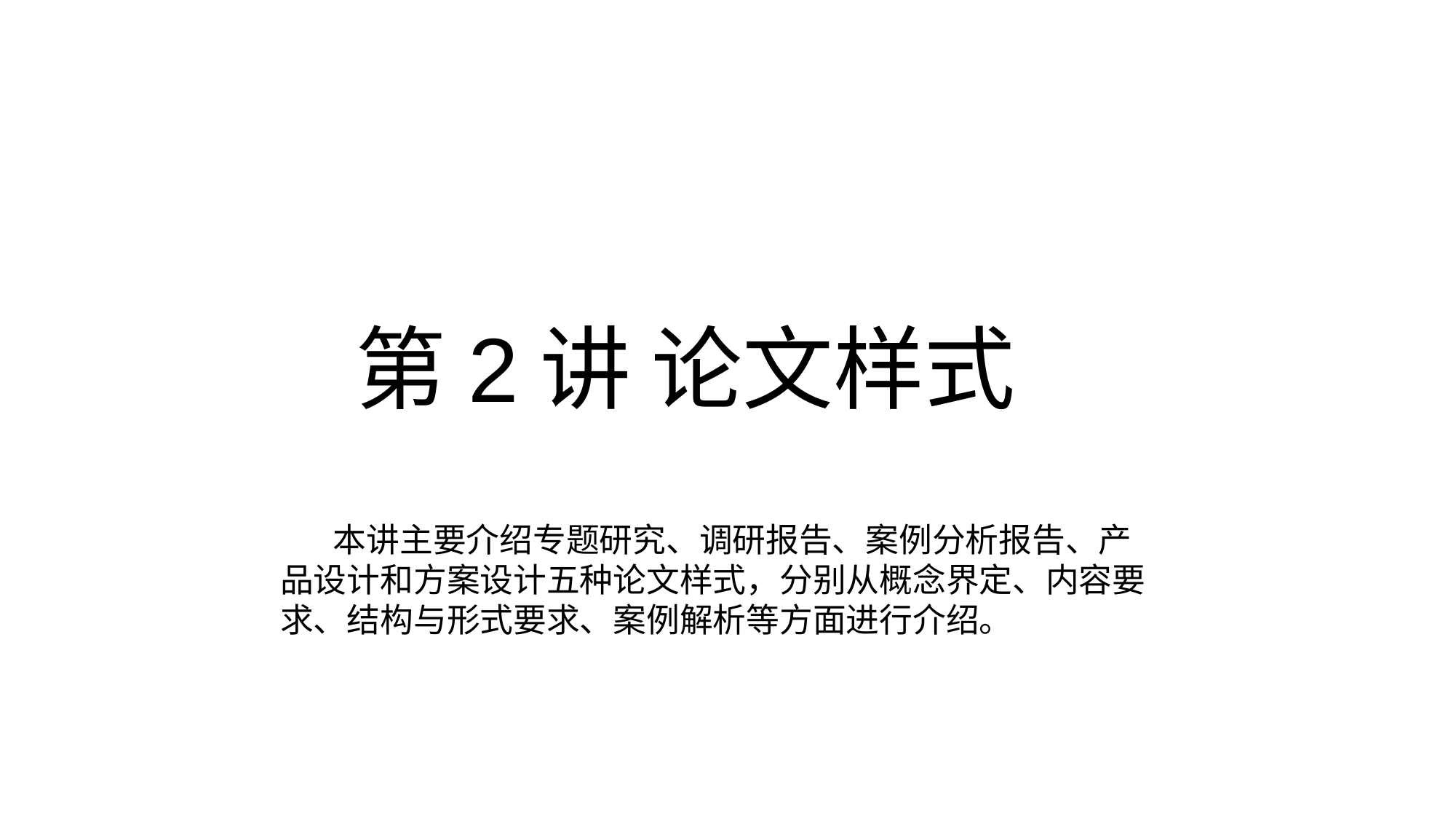

# 第2讲 论文样式
      本讲主要介绍专题研究、调研报告、案例分析报告、产品设计和方案设计五种论文样式，分别从概念界定、内容要求、结构与形式要求、案例解析等方面进行介绍。